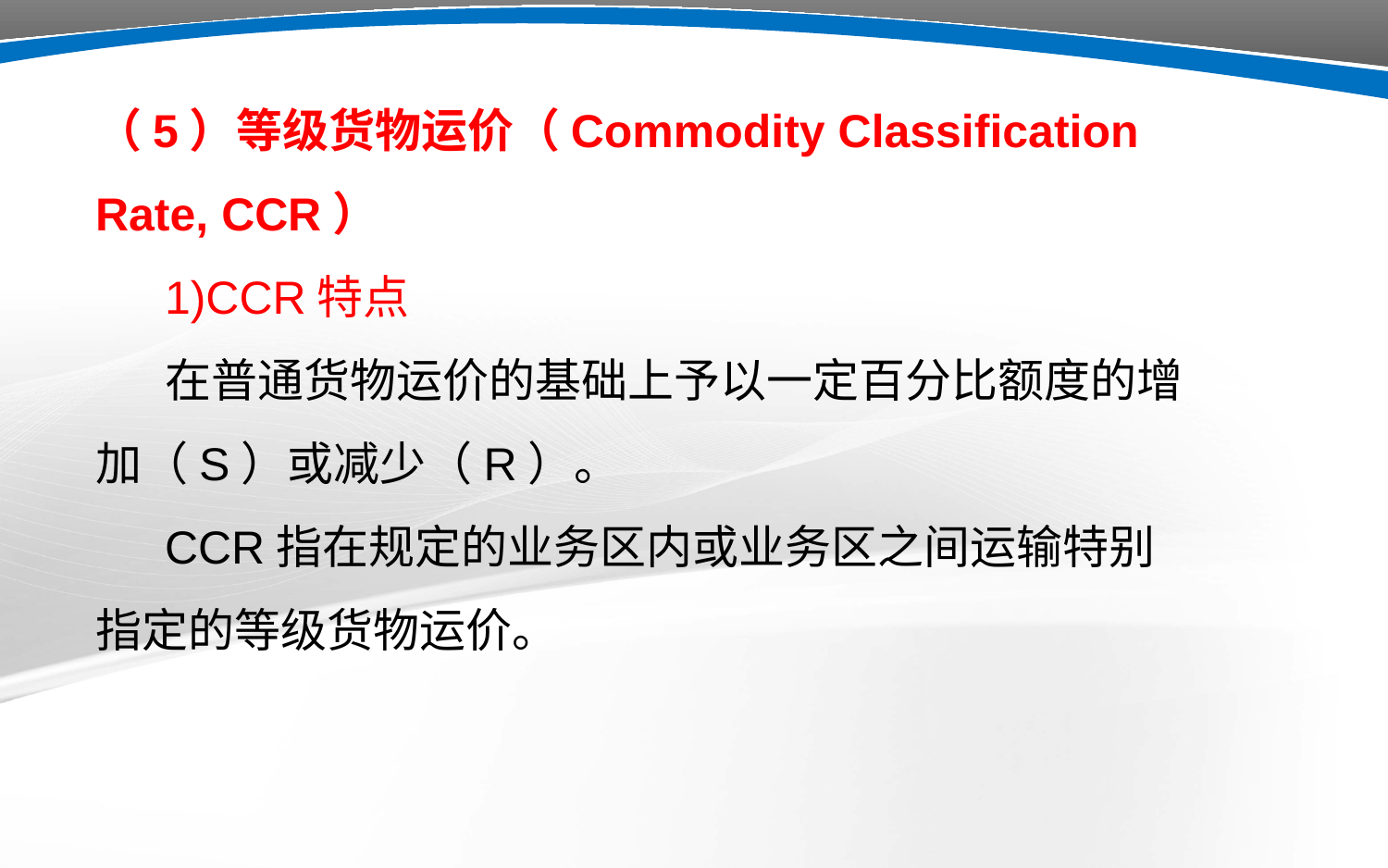

（5）等级货物运价（Commodity Classification Rate, CCR）
1)CCR特点
在普通货物运价的基础上予以一定百分比额度的增加（S）或减少（R）。
CCR指在规定的业务区内或业务区之间运输特别指定的等级货物运价。